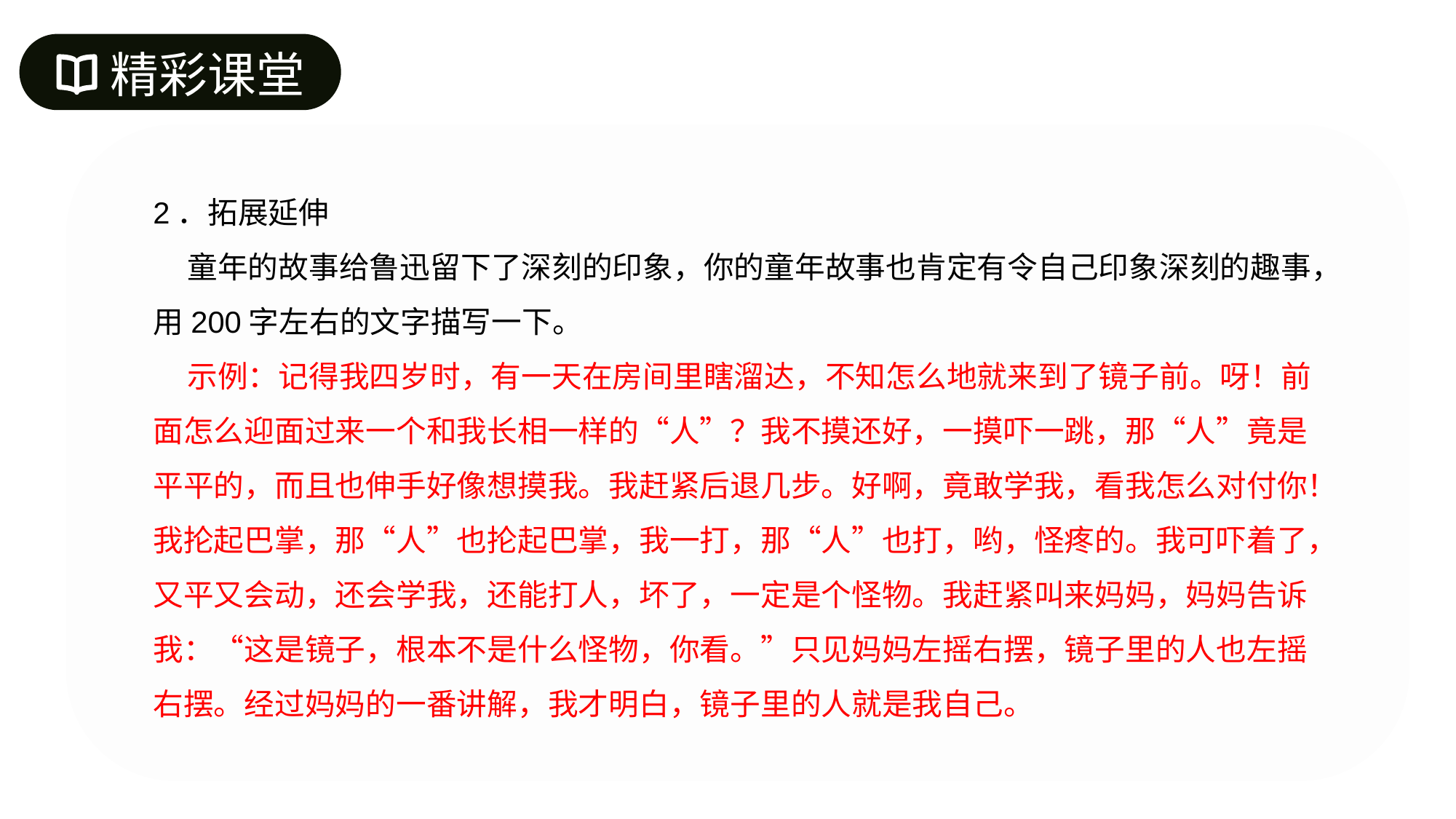

精彩课堂

2．拓展延伸
    童年的故事给鲁迅留下了深刻的印象，你的童年故事也肯定有令自己印象深刻的趣事，用200字左右的文字描写一下。
    示例：记得我四岁时，有一天在房间里瞎溜达，不知怎么地就来到了镜子前。呀！前面怎么迎面过来一个和我长相一样的“人”？我不摸还好，一摸吓一跳，那“人”竟是平平的，而且也伸手好像想摸我。我赶紧后退几步。好啊，竟敢学我，看我怎么对付你！我抡起巴掌，那“人”也抡起巴掌，我一打，那“人”也打，哟，怪疼的。我可吓着了，又平又会动，还会学我，还能打人，坏了，一定是个怪物。我赶紧叫来妈妈，妈妈告诉我：“这是镜子，根本不是什么怪物，你看。”只见妈妈左摇右摆，镜子里的人也左摇右摆。经过妈妈的一番讲解，我才明白，镜子里的人就是我自己。